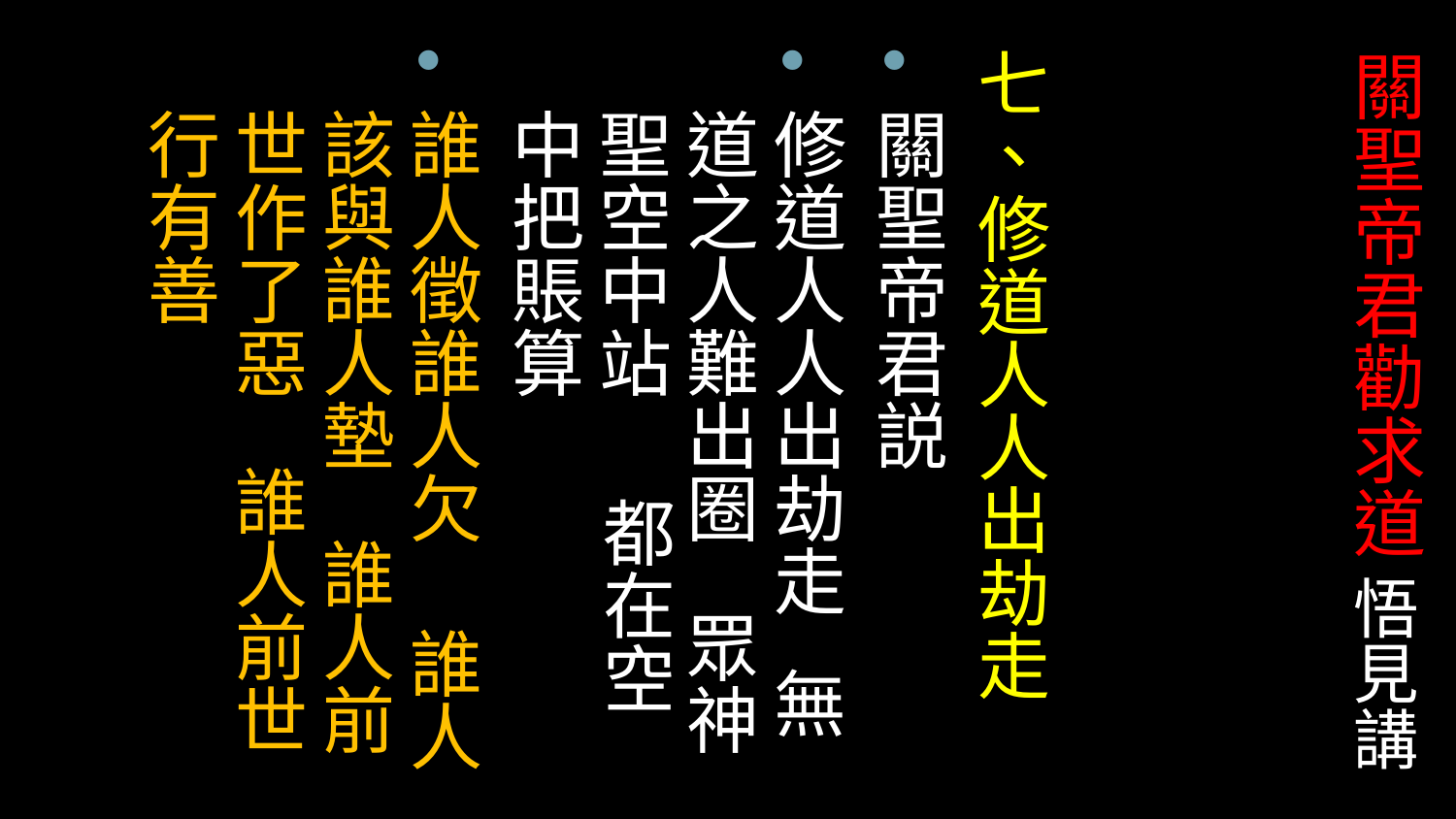

七、修道人人出劫走
關聖帝君説
修道人人出劫走   無道之人難出圈    眾神聖空中站      都在空中把賬算
誰人徵誰人欠     誰人該與誰人墊    誰人前世作了惡    誰人前世行有善

# 關聖帝君勸求道 悟見講